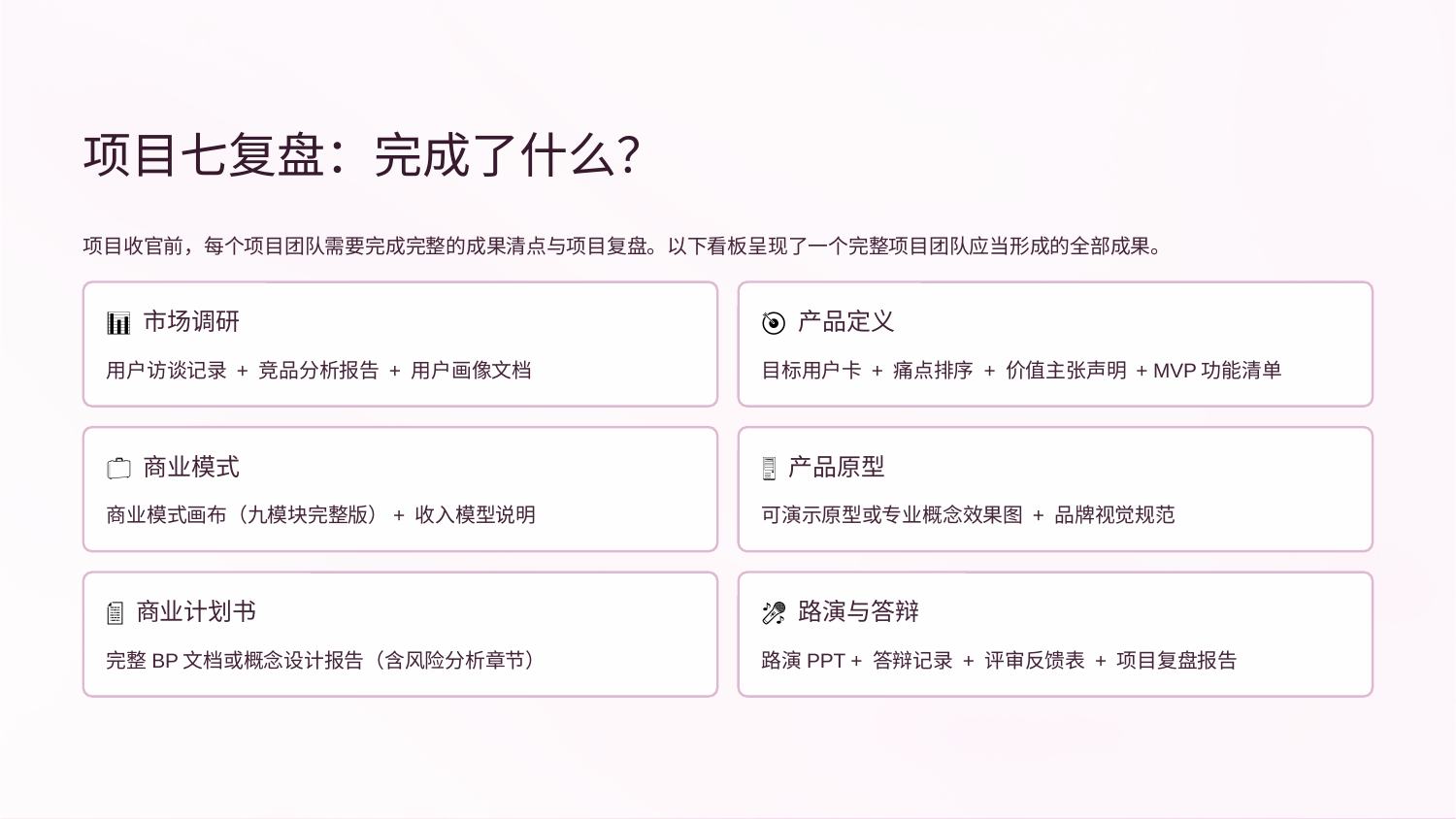

项目七复盘：完成了什么？
项目收官前，每个项目团队需要完成完整的成果清点与项目复盘。以下看板呈现了一个完整项目团队应当形成的全部成果。

📊 市场调研
🎯 产品定义
用户访谈记录 + 竞品分析报告 + 用户画像文档
目标用户卡 + 痛点排序 + 价值主张声明 + MVP功能清单

💼 商业模式
🖥️ 产品原型
商业模式画布（九模块完整版）+ 收入模型说明
可演示原型或专业概念效果图 + 品牌视觉规范

📄 商业计划书
🎤 路演与答辩
完整BP文档或概念设计报告（含风险分析章节）
路演PPT + 答辩记录 + 评审反馈表 + 项目复盘报告